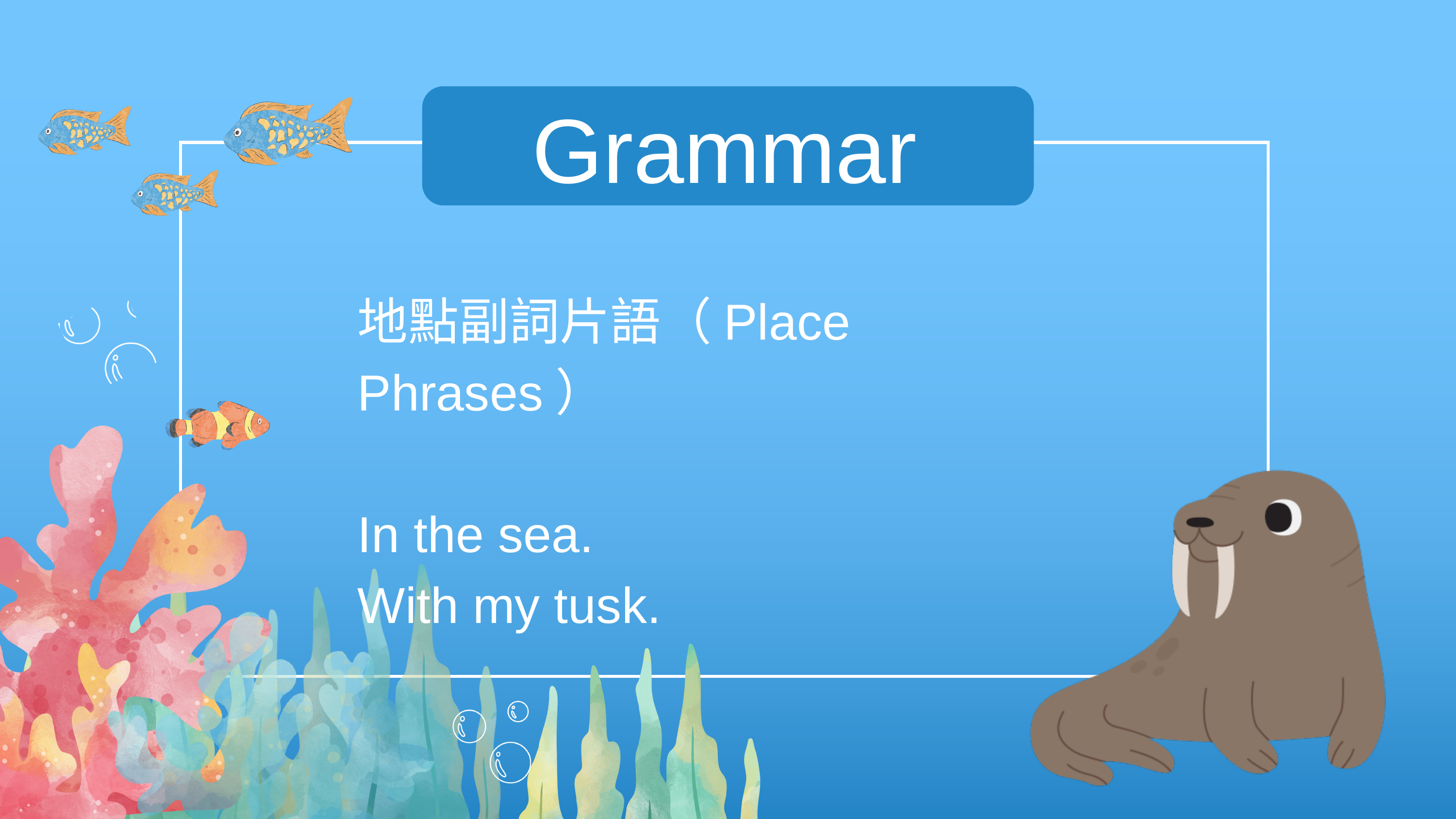

Grammar

地點副詞片語（Place Phrases）

In the sea.
With my tusk.